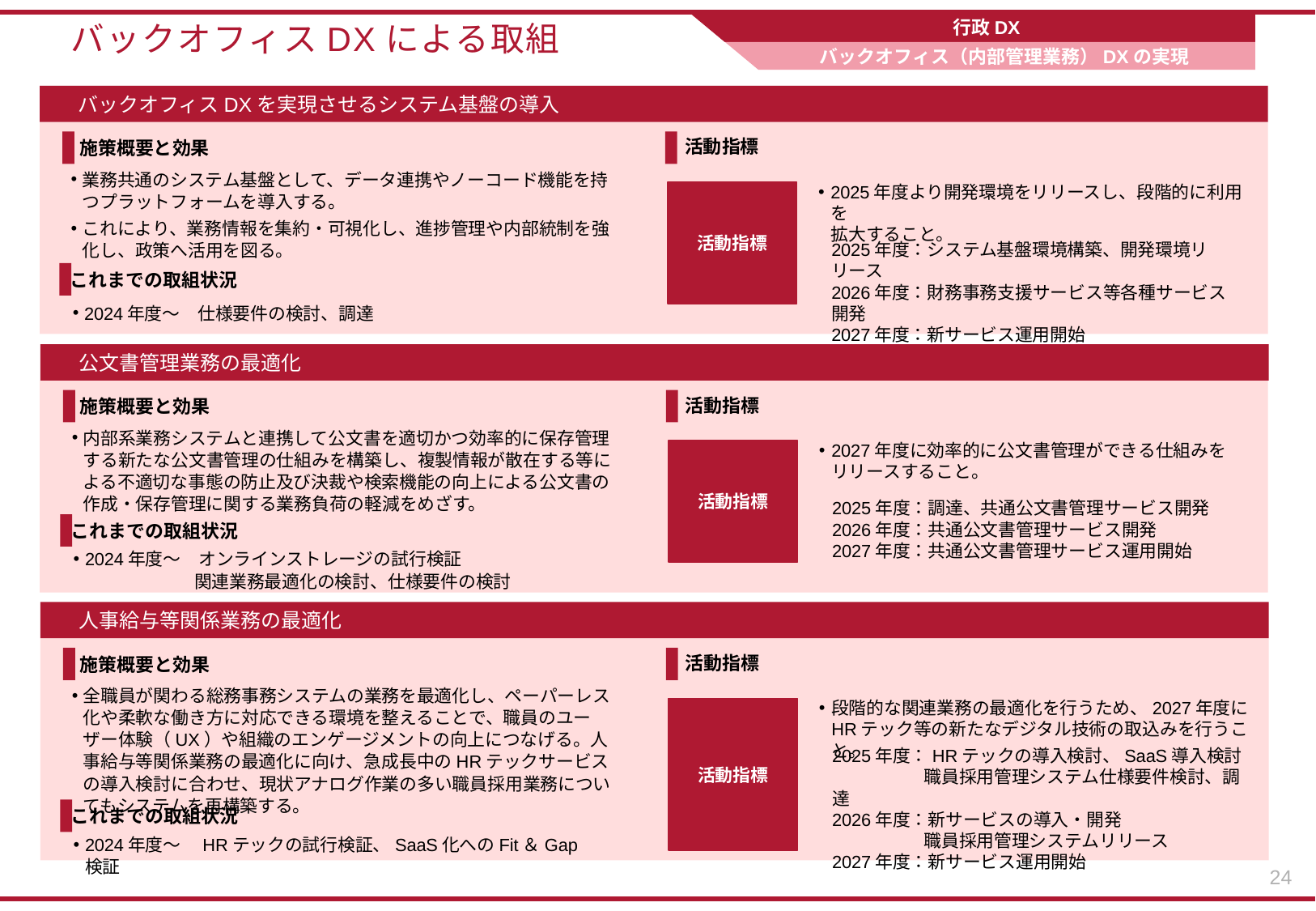

# バックオフィスDXによる取組
バックオフィスDXを実現させるシステム基盤の導入

施策概要と効果

活動指標
業務共通のシステム基盤として、データ連携やノーコード機能を持つプラットフォームを導入する。
これにより、業務情報を集約・可視化し、進捗管理や内部統制を強化し、政策へ活用を図る。
2025年度より開発環境をリリースし、段階的に利用を
拡大する​​こと。
活動指標
2025年度：システム基盤環境構築、開発環境リリース
2026年度：財務事務支援サービス等各種サービス開発
2027年度：新サービス運用開始

これまでの取組状況
2024年度～　仕様要件の検討、調達
公文書管理業務の最適化​

施策概要と効果

活動指標
内部系業務システムと連携して公文書を適切かつ効率的に保存管理する新たな公文書管理の仕組みを構築し、複製情報が散在する等による不適切な事態の防止及び決裁や検索機能の向上による公文書の作成・保存管理に関する業務負荷の軽減をめざす。
2027年度に効率的に公文書管理ができる仕組みを
リリースすること。
活動指標
2025年度：調達、共通公文書管理サービス開発
2026年度：共通公文書管理サービス開発
2027年度：共通公文書管理サービス運用開始

これまでの取組状況
2024年度～　オンラインストレージの試行検証
　　　　　　 関連業務最適化の検討、仕様要件の検討
人事給与等関係業務の最適化

施策概要と効果

活動指標
全職員が関わる総務事務システムの業務を最適化し、ペーパーレス化や柔軟な働き方に対応できる環境を整えることで、職員のユーザー体験（UX）や組織のエンゲージメントの向上につなげる。人事給与等関係業務の最適化に向け、急成長中のHRテックサービスの導入検討に合わせ、現状アナログ作業の多い職員採用業務についてもシステムを再構築する。
段階的な関連業務の最適化を行うため、2027年度に
HRテック等の新たなデジタル技術の取込みを行うこと。
活動指標
2025年度：HRテックの導入検討、SaaS導入検討
　　　　　 職員採用管理システム仕様要件検討、調達
2026年度：新サービスの導入・開発
　　　　　 職員採用管理システムリリース
2027年度：新サービス運用開始

これまでの取組状況
2024年度～　HRテックの試行検証、SaaS化へのFit＆Gap検証​
24